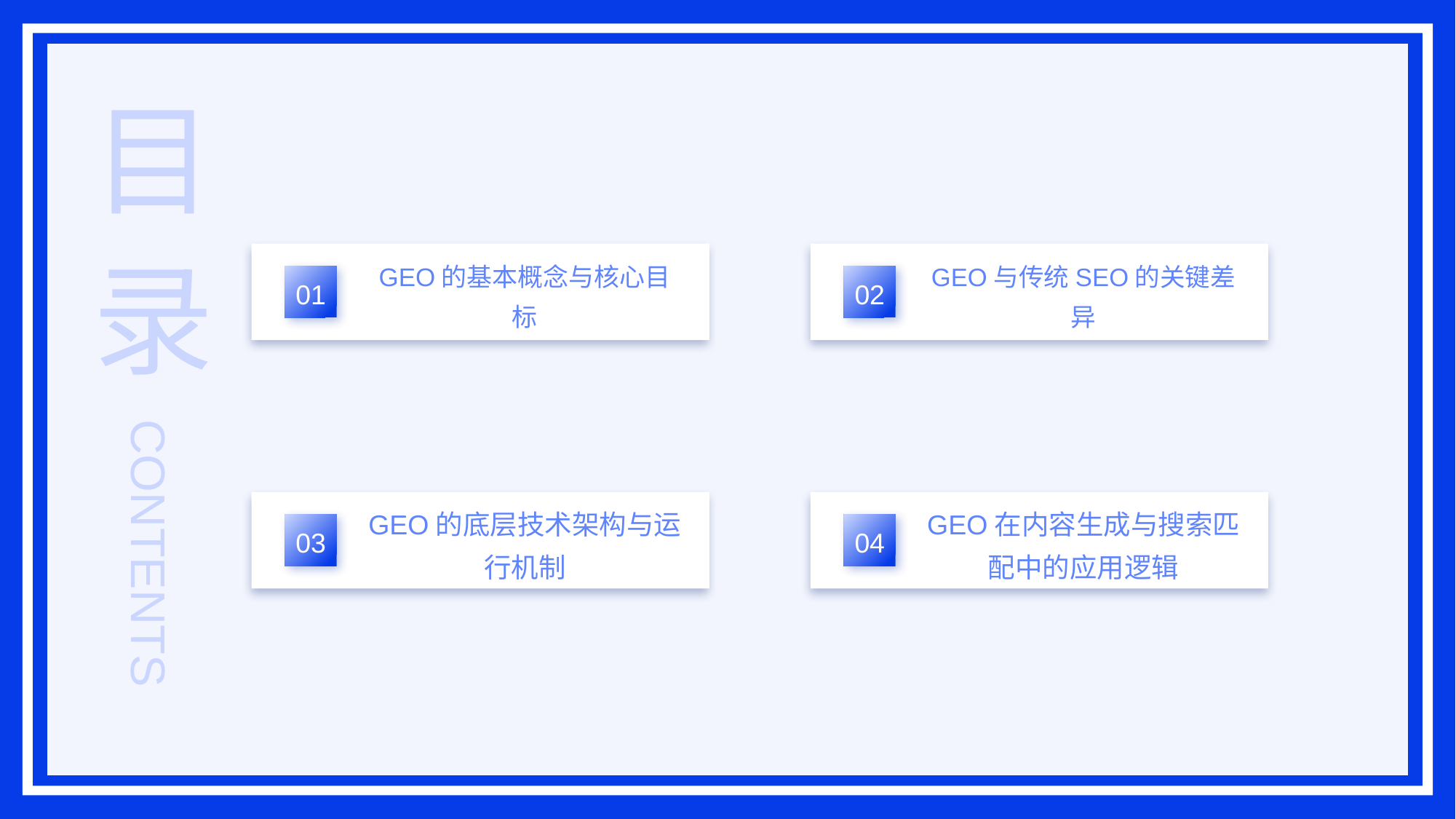

目录

GEO的基本概念与核心目标
GEO与传统SEO的关键差异

01
02
CONTENTS

GEO的底层技术架构与运行机制
GEO在内容生成与搜索匹配中的应用逻辑

03
04